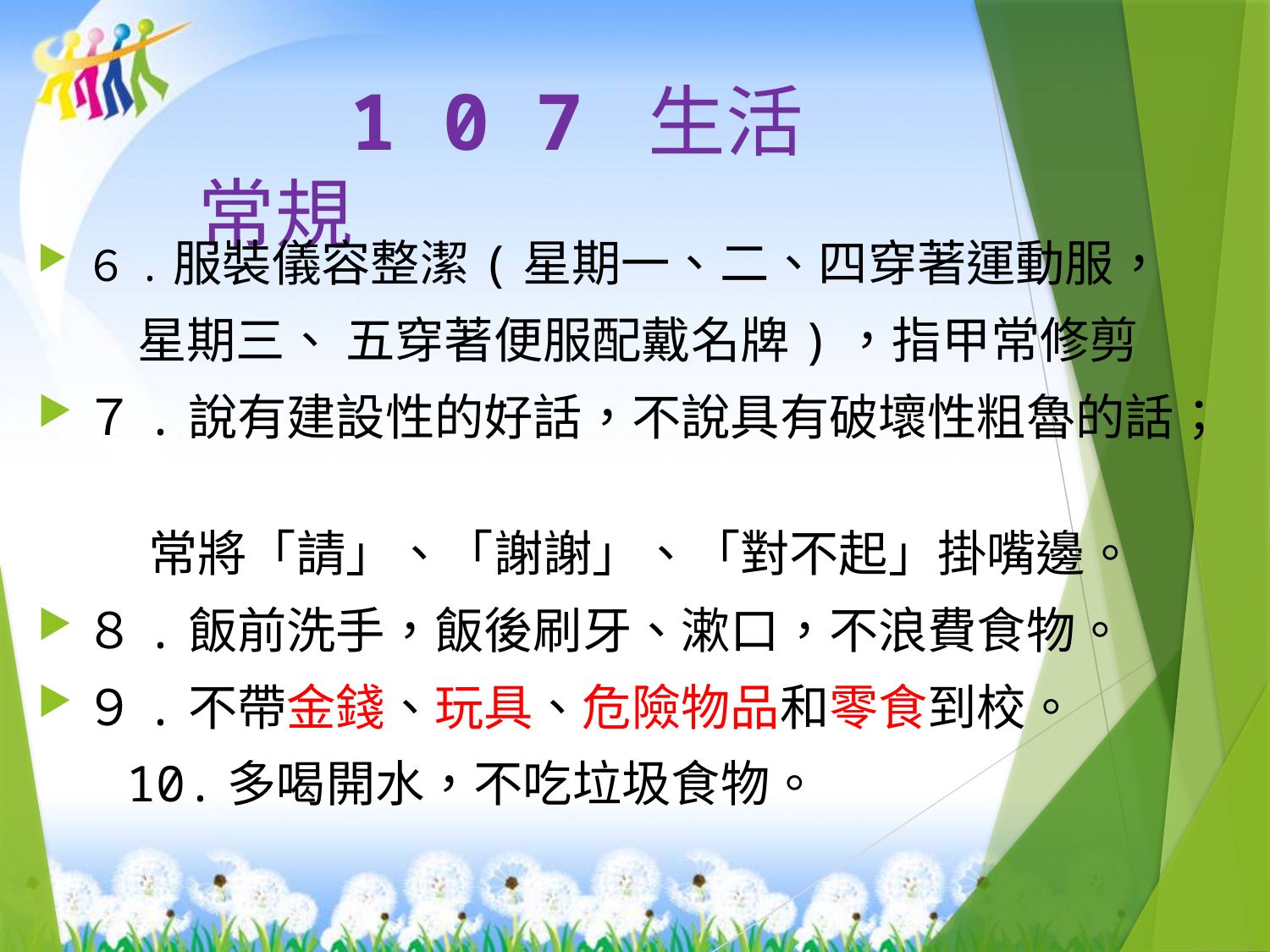

1 0 7 生活常規
６.服裝儀容整潔(星期一、二、四穿著運動服，
        星期三、 五穿著便服配戴名牌)，指甲常修剪
７.說有建設性的好話，不說具有破壞性粗魯的話；
         常將「請」、「謝謝」、「對不起」掛嘴邊。
８.飯前洗手，飯後刷牙、漱口，不浪費食物。
９.不帶金錢、玩具、危險物品和零食到校。
   10.多喝開水，不吃垃圾食物。